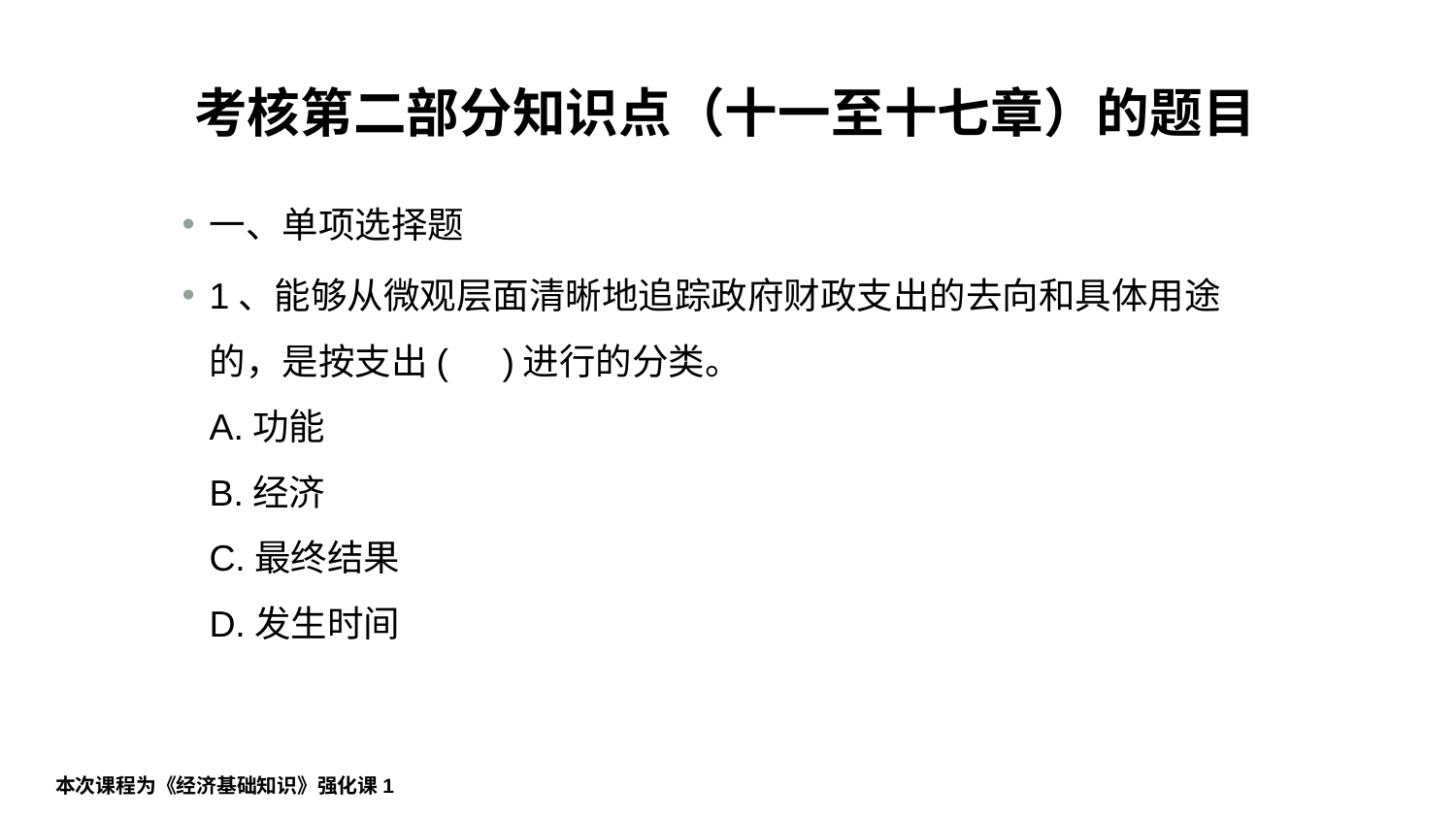

# 考核第二部分知识点（十一至十七章）的题目
一、单项选择题
1、能够从微观层面清晰地追踪政府财政支出的去向和具体用途的，是按支出(　)进行的分类。
A.功能
B.经济
C.最终结果
D.发生时间